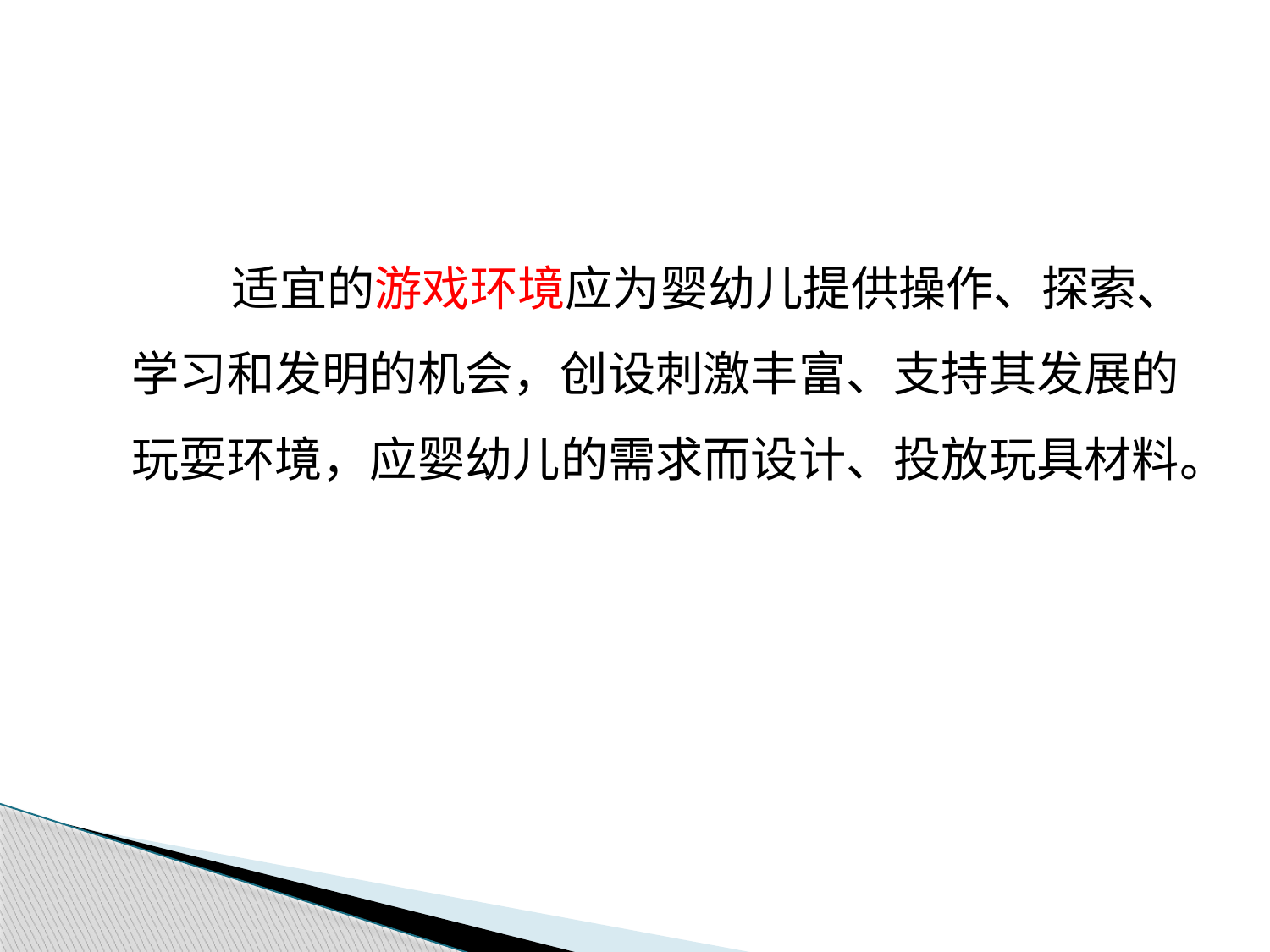

#
适宜的游戏环境应为婴幼儿提供操作、探索、学习和发明的机会，创设刺激丰富、支持其发展的玩耍环境，应婴幼儿的需求而设计、投放玩具材料。